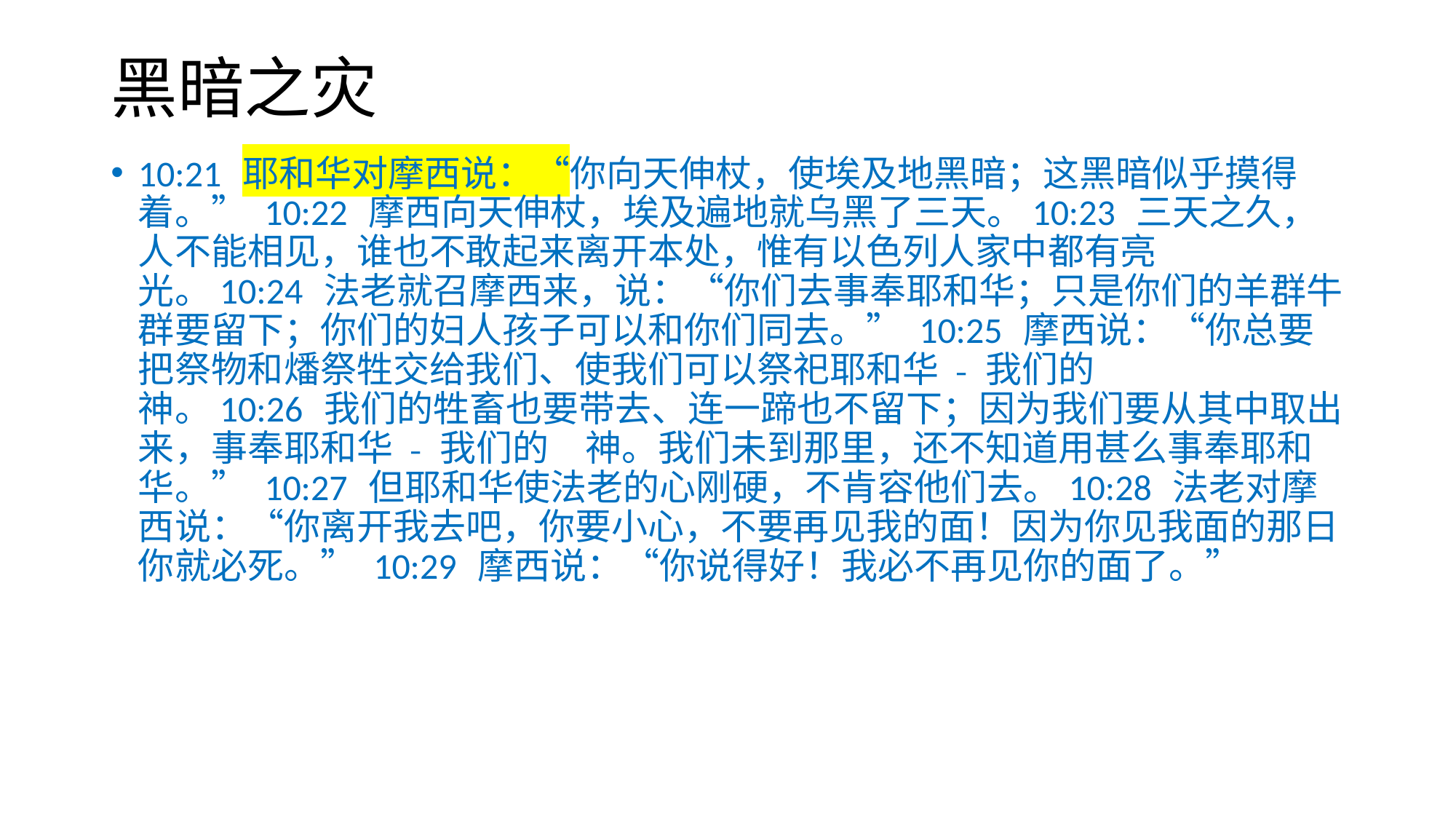

# 黑暗之灾
10:21 耶和华对摩西说：“你向天伸杖，使埃及地黑暗；这黑暗似乎摸得着。” 10:22 摩西向天伸杖，埃及遍地就乌黑了三天。10:23 三天之久，人不能相见，谁也不敢起来离开本处，惟有以色列人家中都有亮光。10:24 法老就召摩西来，说：“你们去事奉耶和华；只是你们的羊群牛群要留下；你们的妇人孩子可以和你们同去。” 10:25 摩西说：“你总要把祭物和燔祭牲交给我们、使我们可以祭祀耶和华 - 我们的　神。10:26 我们的牲畜也要带去、连一蹄也不留下；因为我们要从其中取出来，事奉耶和华 - 我们的　神。我们未到那里，还不知道用甚么事奉耶和华。” 10:27 但耶和华使法老的心刚硬，不肯容他们去。10:28 法老对摩西说：“你离开我去吧，你要小心，不要再见我的面！因为你见我面的那日你就必死。” 10:29 摩西说：“你说得好！我必不再见你的面了。”